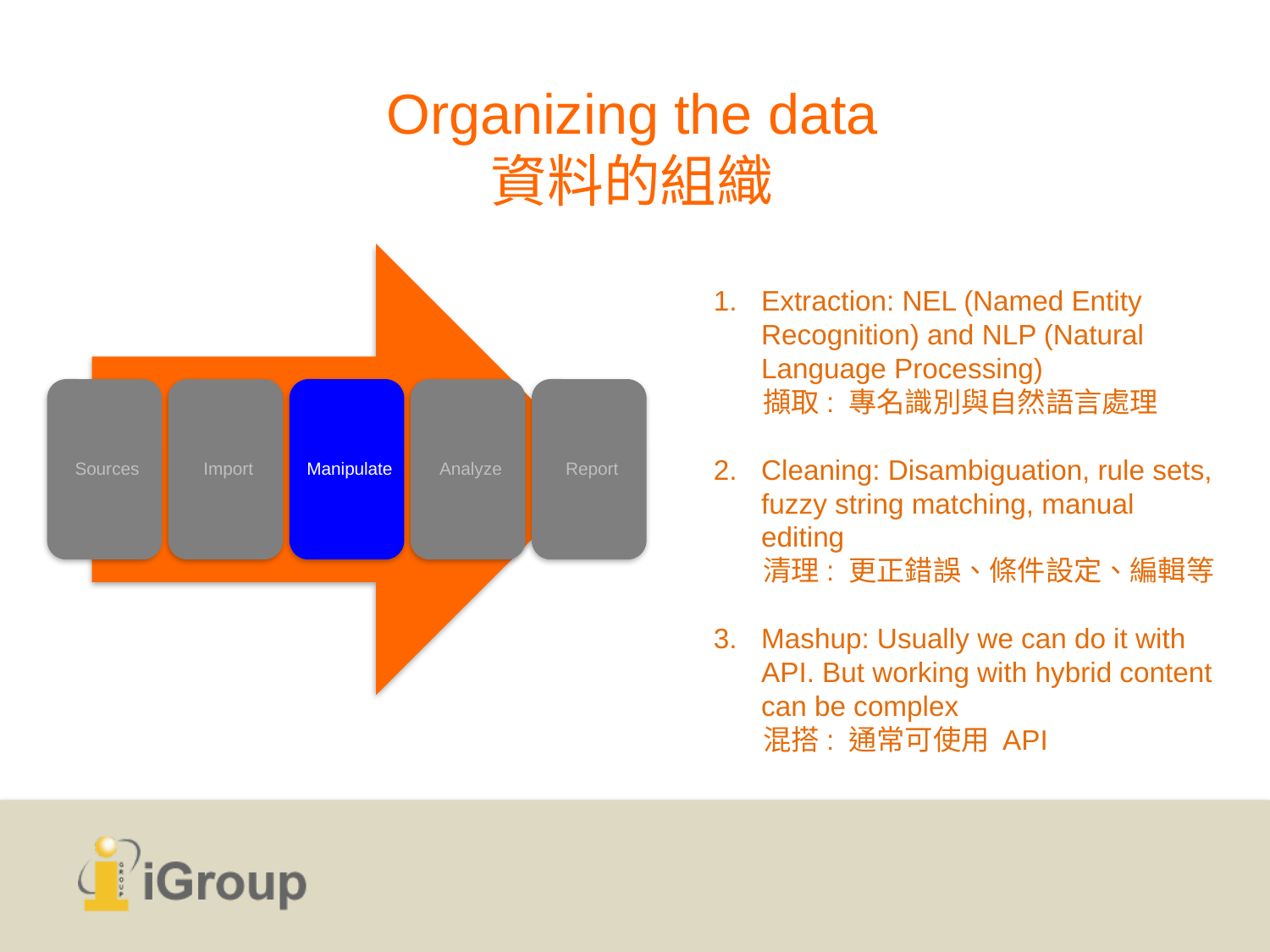

Organizing the data
資料的組織
Sources
Import
Manipulate
Analyze
Report
Extraction: NEL (Named Entity Recognition) and NLP (Natural Language Processing)
擷取: 專名識別與自然語言處理

Cleaning: Disambiguation, rule sets, fuzzy string matching, manual editing
清理: 更正錯誤、條件設定、編輯等

Mashup: Usually we can do it with API. But working with hybrid content can be complex
混搭: 通常可使用 API